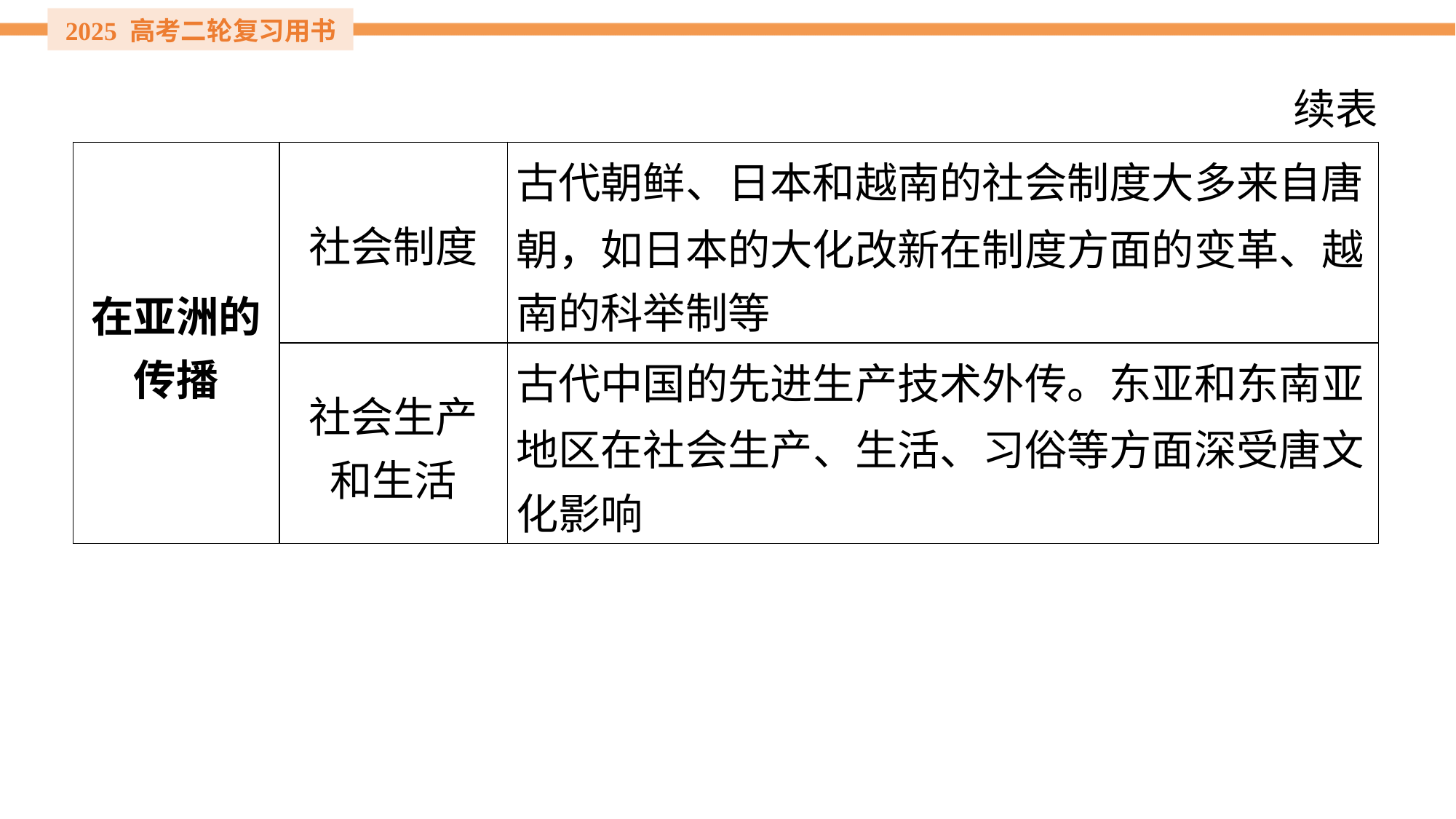

续表
| 在亚洲的 传播 | 社会制度 | 古代朝鲜、日本和越南的社会制度大多来自唐 朝，如日本的大化改新在制度方面的变革、越 南的科举制等 |
| --- | --- | --- |
|  | 社会生产 和生活 | 古代中国的先进生产技术外传。东亚和东南亚 地区在社会生产、生活、习俗等方面深受唐文 化影响 |